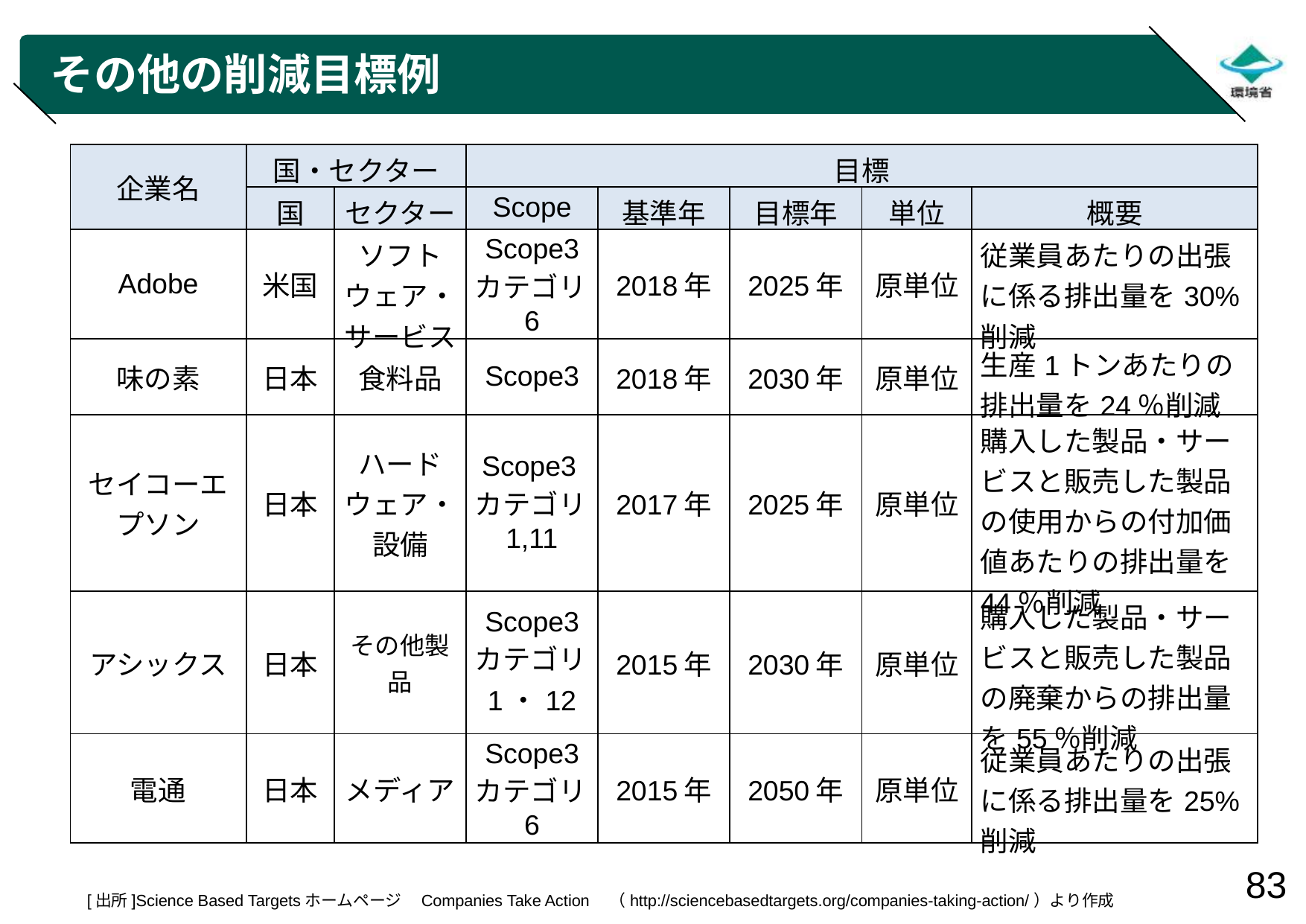

# その他の削減目標例
| 企業名 | 国・セクター |  | 目標 |  |  |  |  |
| --- | --- | --- | --- | --- | --- | --- | --- |
|  | 国 | セクター | Scope | 基準年 | 目標年 | 単位 | 概要 |
| Adobe | 米国 | ソフトウェア・サービス | Scope3 カテゴリ6 | 2018年 | 2025年 | 原単位 | 従業員あたりの出張に係る排出量を30%削減 |
| 味の素 | 日本 | 食料品 | Scope3 | 2018年 | 2030年 | 原単位 | 生産1トンあたりの排出量を24％削減 |
| セイコーエプソン | 日本 | ハードウェア・設備 | Scope3カテゴリ1,11 | 2017年 | 2025年 | 原単位 | 購入した製品・サービスと販売した製品の使用からの付加価値あたりの排出量を44％削減 |
| アシックス | 日本 | その他製品 | Scope3 カテゴリ1・12 | 2015年 | 2030年 | 原単位 | 購入した製品・サービスと販売した製品の廃棄からの排出量を55％削減 |
| 電通 | 日本 | メディア | Scope3 カテゴリ6 | 2015年 | 2050年 | 原単位 | 従業員あたりの出張に係る排出量を25%削減 |
[出所]Science Based Targetsホームページ　Companies Take Action　（http://sciencebasedtargets.org/companies-taking-action/）より作成